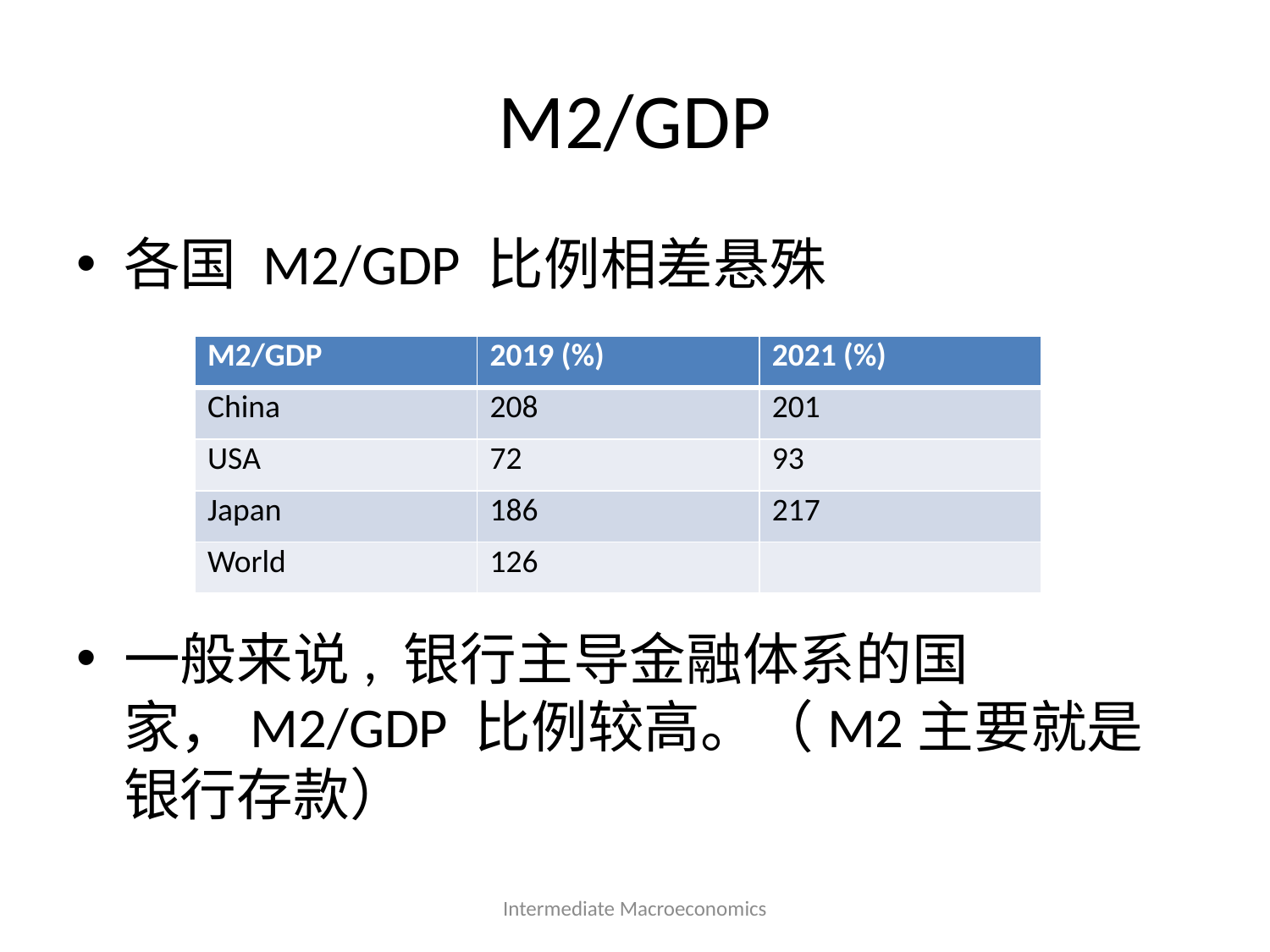

# M2/GDP
各国 M2/GDP 比例相差悬殊

一般来说, 银行主导金融体系的国家，M2/GDP 比例较高。（M2主要就是银行存款）

| M2/GDP | 2019 (%) | 2021 (%) |
| --- | --- | --- |
| China | 208 | 201 |
| USA | 72 | 93 |
| Japan | 186 | 217 |
| World | 126 |  |
Intermediate Macroeconomics